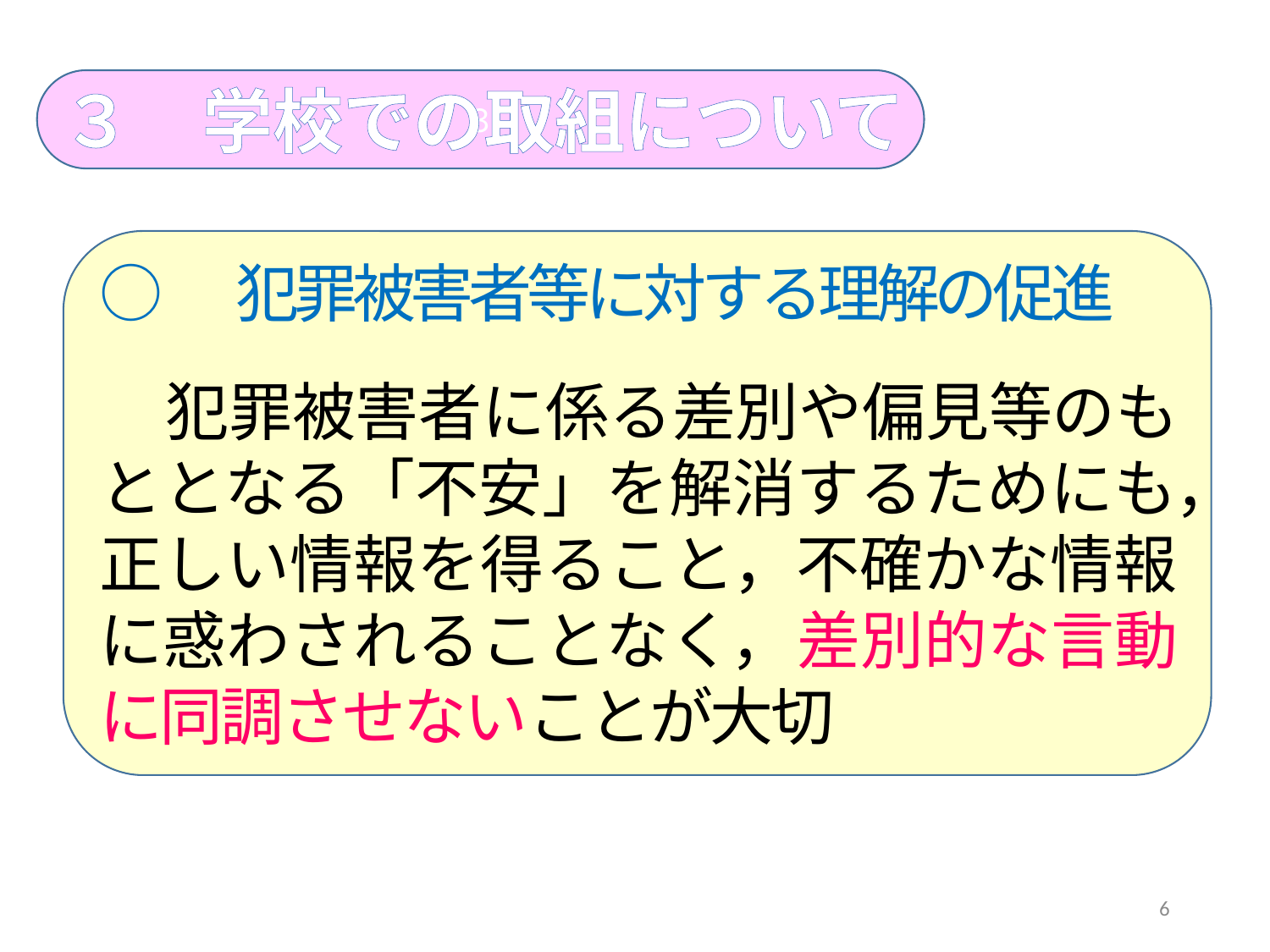

３　学校での取組について
３
○　犯罪被害者等に対する理解の促進

　犯罪被害者に係る差別や偏見等のもととなる「不安」を解消するためにも，正しい情報を得ること，不確かな情報に惑わされることなく，差別的な言動に同調させないことが大切
6